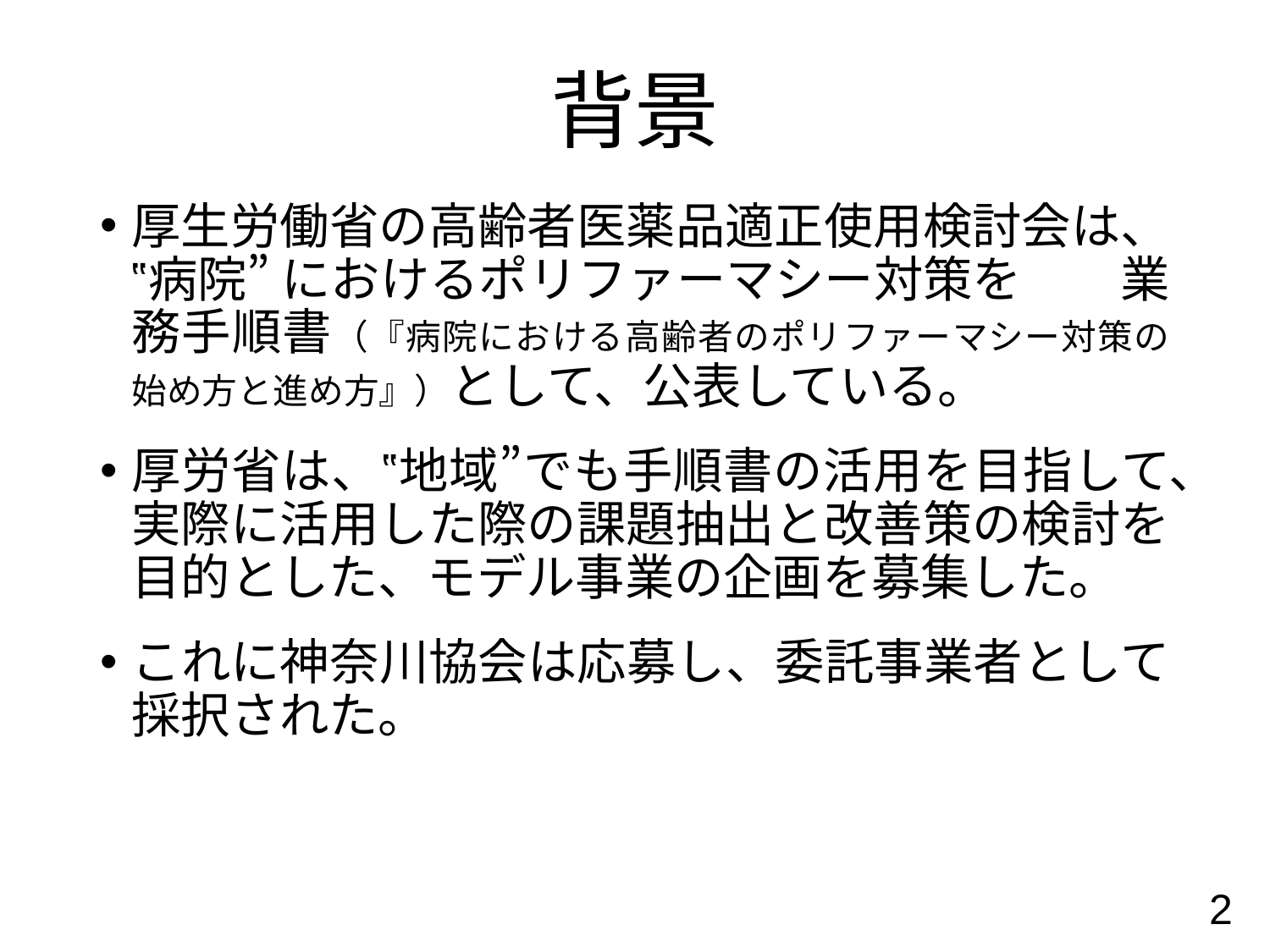

# 背景
厚生労働省の高齢者医薬品適正使用検討会は、‟病院” におけるポリファーマシー対策を　　業務手順書（『病院における高齢者のポリファーマシー対策の始め方と進め方』）として、公表している。
厚労省は、‟地域”でも手順書の活用を目指して、実際に活用した際の課題抽出と改善策の検討を目的とした、モデル事業の企画を募集した。
これに神奈川協会は応募し、委託事業者として採択された。
2